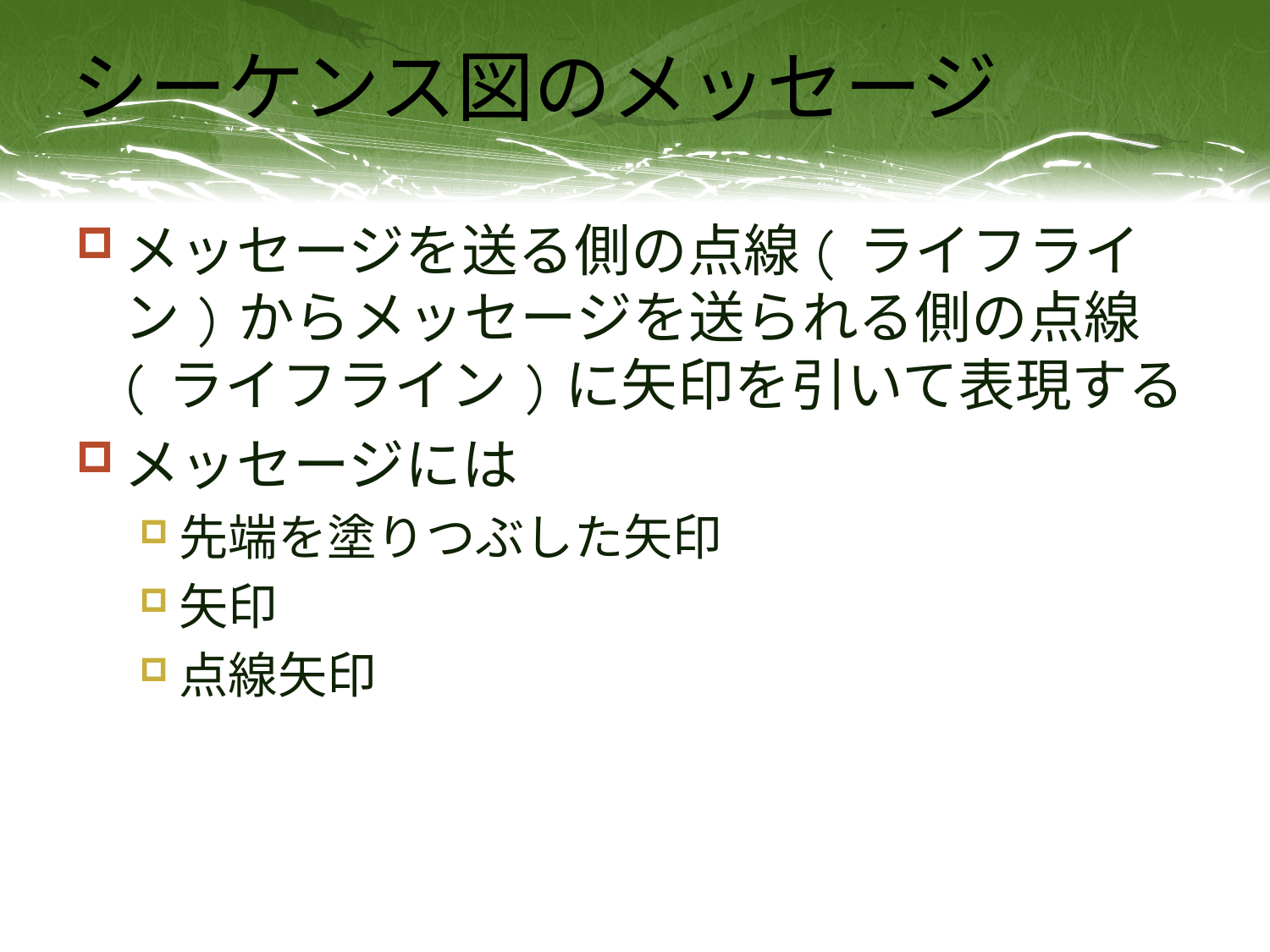

# シーケンス図のメッセージ
メッセージを送る側の点線(ライフライン)からメッセージを送られる側の点線(ライフライン)に矢印を引いて表現する
メッセージには
先端を塗りつぶした矢印
矢印
点線矢印